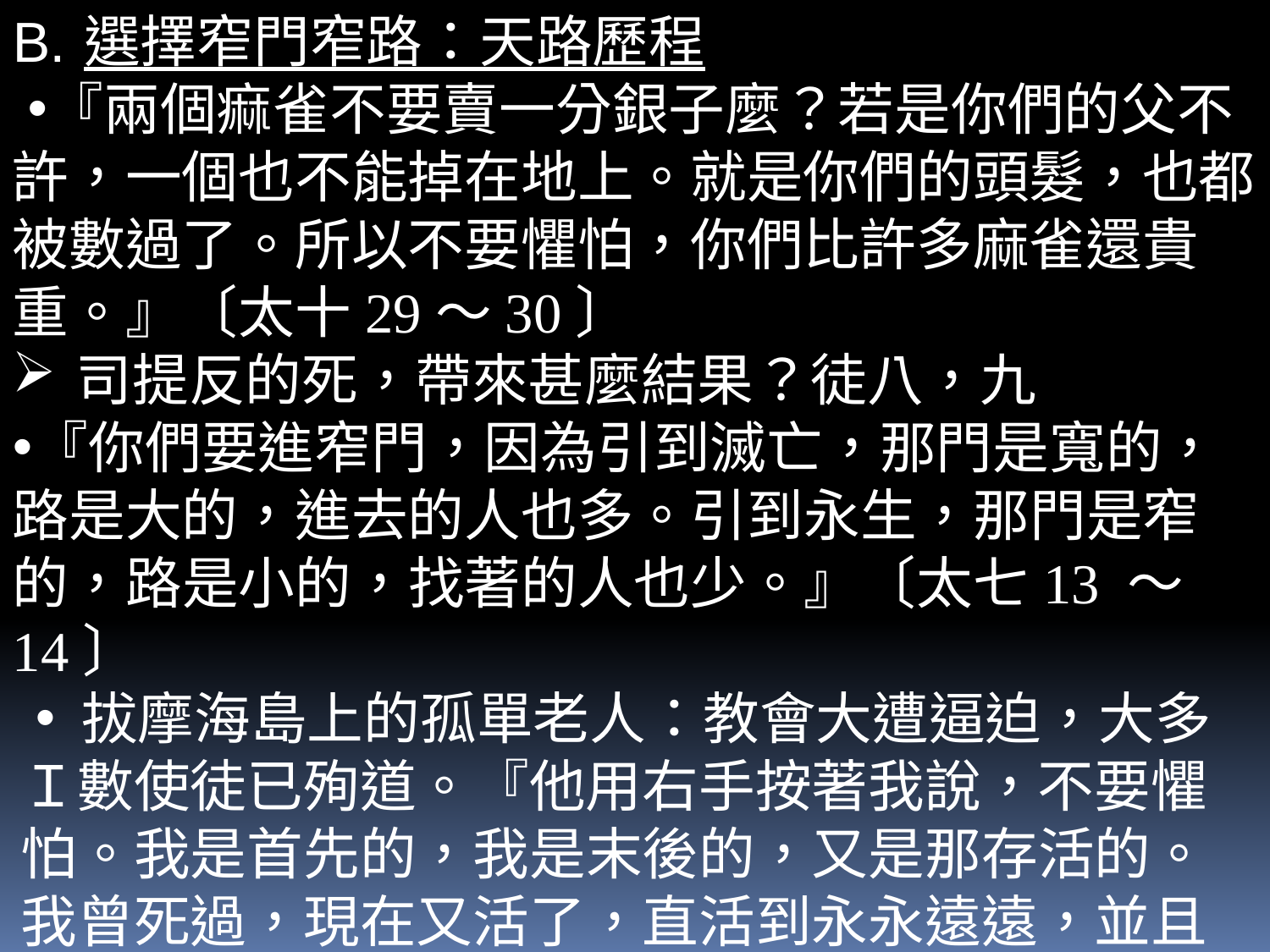

選擇窄門窄路：天路歷程
『兩個痲雀不要賣一分銀子麼？若是你們的父不許，一個也不能掉在地上。就是你們的頭髮，也都被數過了。所以不要懼怕，你們比許多麻雀還貴重。』〔太十29～30〕
司提反的死，帶來甚麼結果？徒八，九
『你們要進窄門，因為引到滅亡，那門是寬的，路是大的，進去的人也多。引到永生，那門是窄的，路是小的，找著的人也少。』〔太七13 ～ 14〕
 拔摩海島上的孤單老人：教會大遭逼迫，大多Ｉ數使徒已殉道。『他用右手按著我說，不要懼怕。我是首先的，我是末後的，又是那存活的。我曾死過，現在又活了，直活到永永遠遠，並且拿著死亡和陰間的鑰匙。』〔一17～18〕